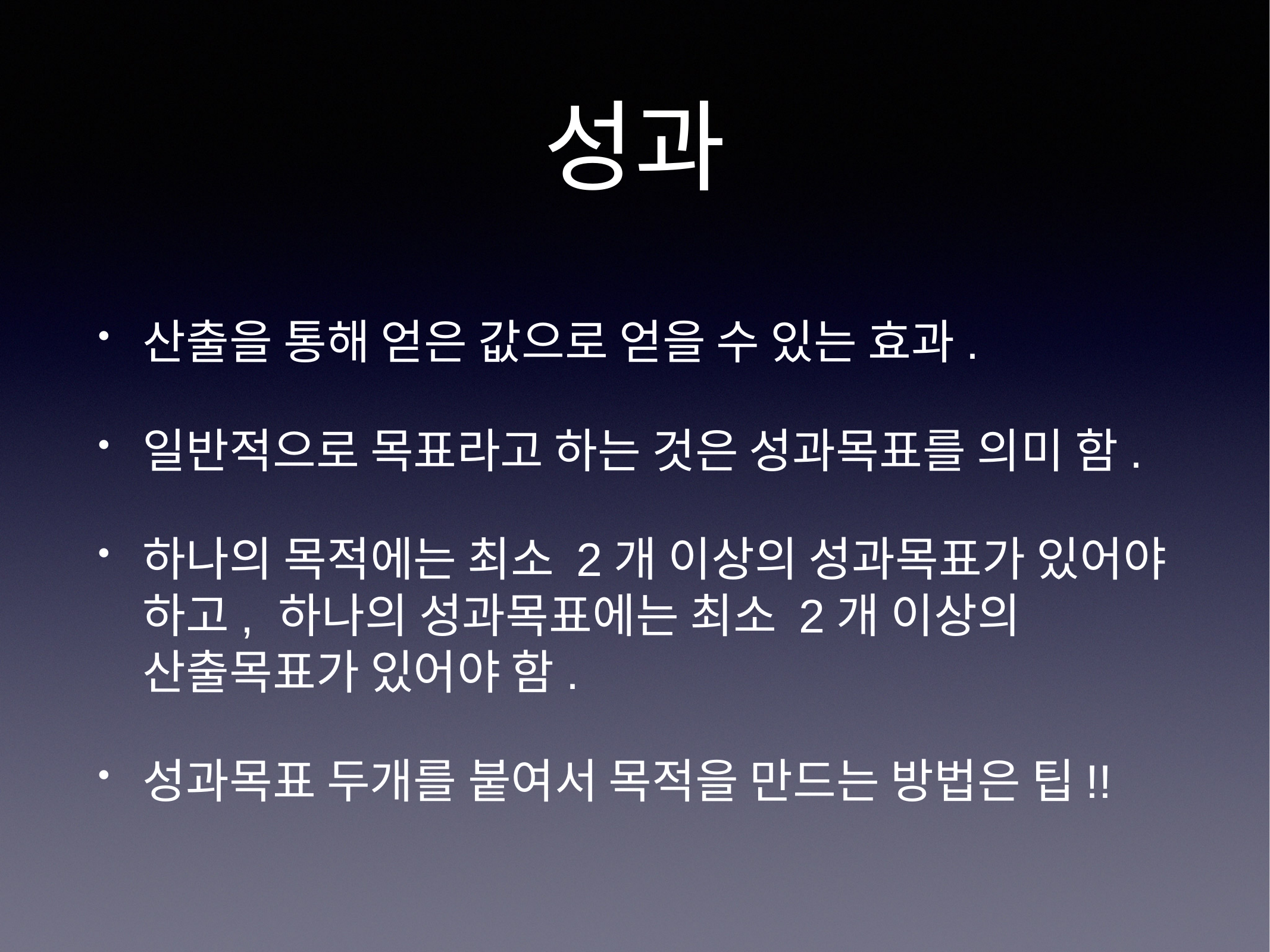

# 성과
산출을 통해 얻은 값으로 얻을 수 있는 효과.
일반적으로 목표라고 하는 것은 성과목표를 의미 함.
하나의 목적에는 최소 2개 이상의 성과목표가 있어야 하고, 하나의 성과목표에는 최소 2개 이상의 산출목표가 있어야 함.
성과목표 두개를 붙여서 목적을 만드는 방법은 팁!!